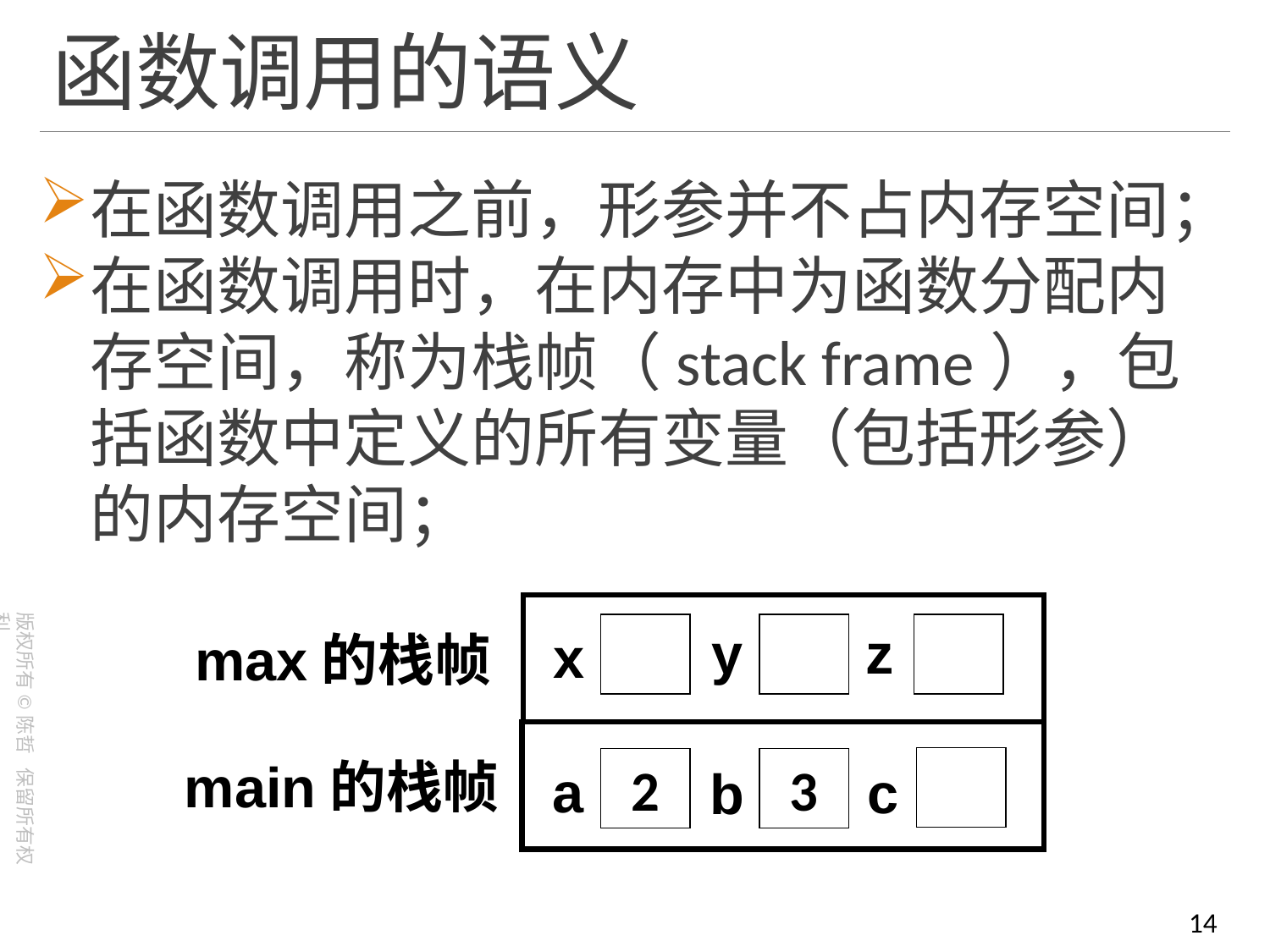

# 函数调用的语义
在函数调用之前，形参并不占内存空间；
在函数调用时，在内存中为函数分配内存空间，称为栈帧（stack frame），包括函数中定义的所有变量（包括形参）的内存空间；

y
z

x
max的栈帧

main的栈帧

2
3
a
c
b
14